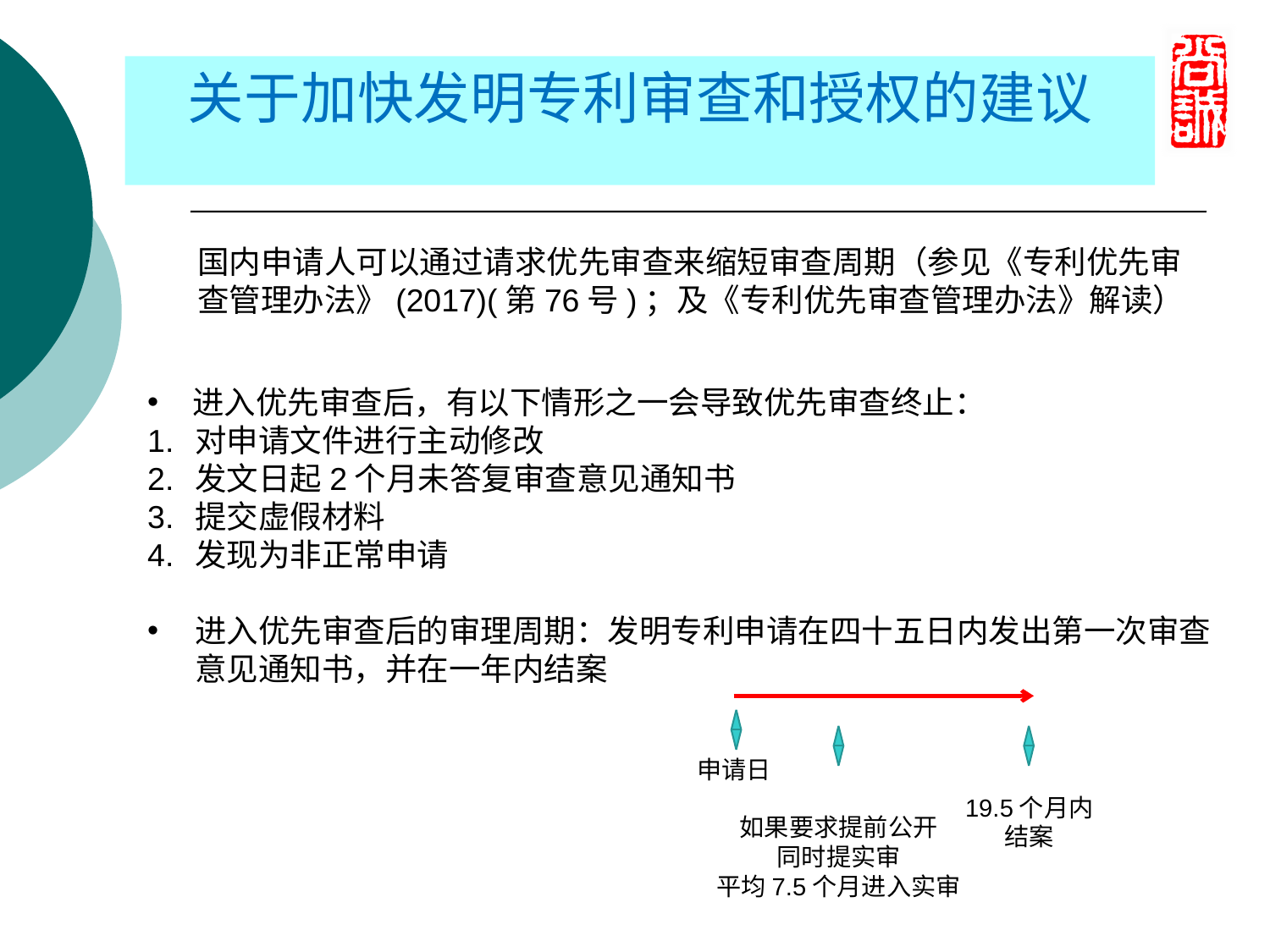

关于加快发明专利审查和授权的建议
国内申请人可以通过请求优先审查来缩短审查周期（参见《专利优先审查管理办法》(2017)(第76号)；及《专利优先审查管理办法》解读）
 进入优先审查后，有以下情形之一会导致优先审查终止：
对申请文件进行主动修改
发文日起2个月未答复审查意见通知书
提交虚假材料
发现为非正常申请

进入优先审查后的审理周期：发明专利申请在四十五日内发出第一次审查意见通知书，并在一年内结案

申请日
19.5个月内
结案
如果要求提前公开
同时提实审
平均7.5个月进入实审